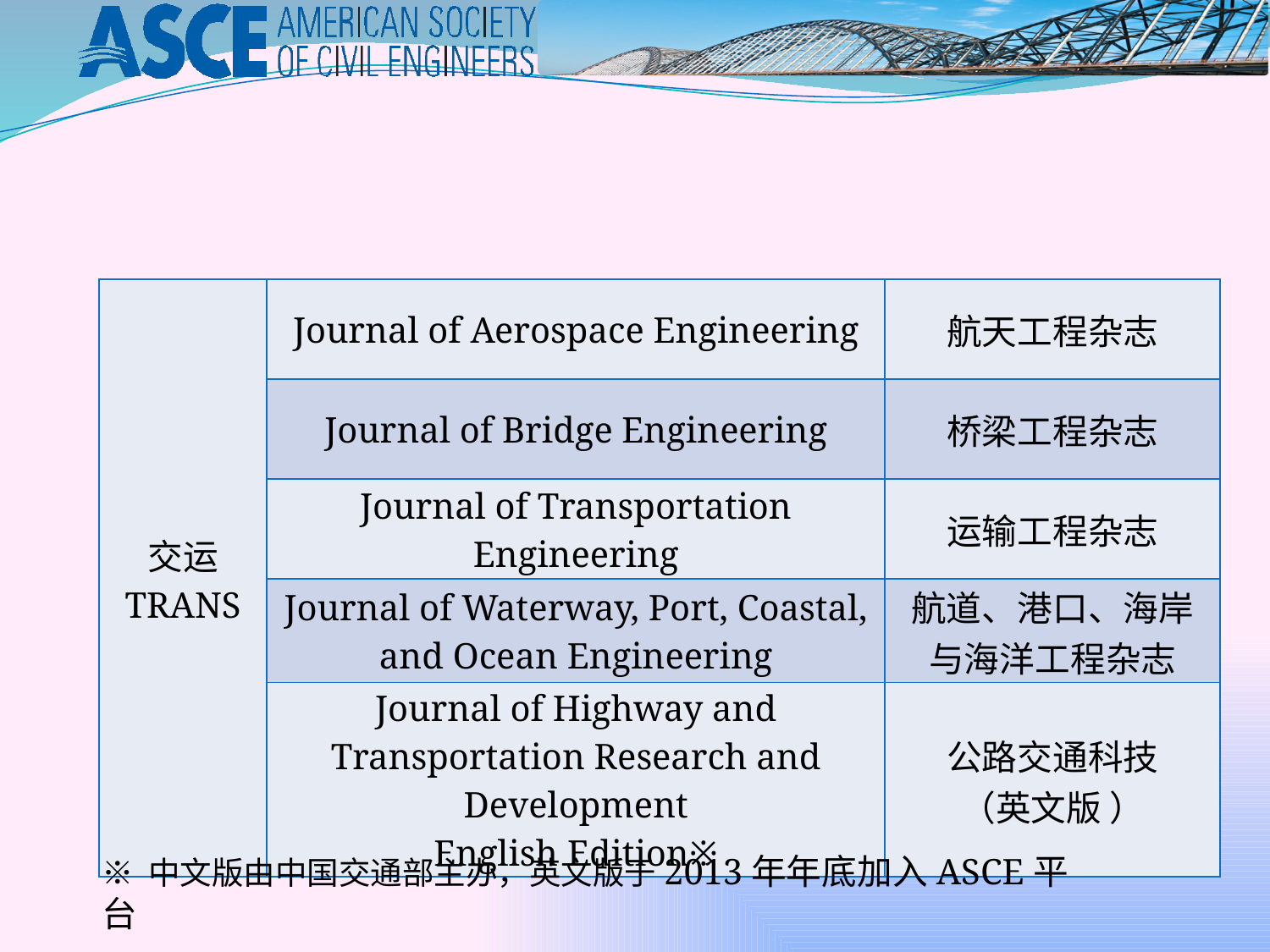

| 交运 TRANS | Journal of Aerospace Engineering | 航天工程杂志 |
| --- | --- | --- |
|  | Journal of Bridge Engineering | 桥梁工程杂志 |
|  | Journal of Transportation Engineering | 运输工程杂志 |
|  | Journal of Waterway, Port, Coastal, and Ocean Engineering | 航道、港口、海岸 与海洋工程杂志 |
|  | Journal of Highway and Transportation Research and Development English Edition※ | 公路交通科技 （英文版 ） |
※ 中文版由中国交通部主办，英文版于2013年年底加入ASCE平台